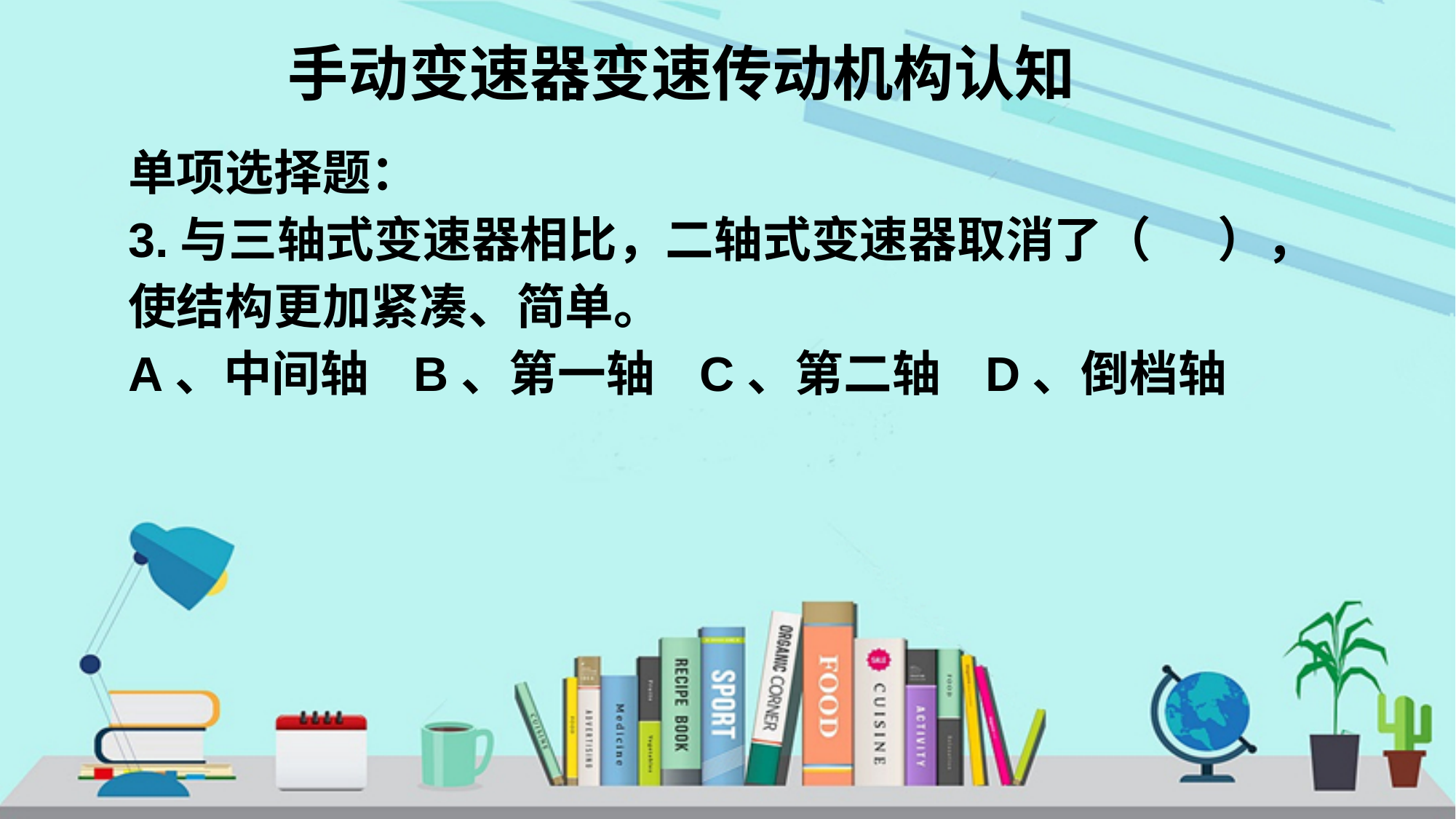

# 手动变速器变速传动机构认知
单项选择题：
3.与三轴式变速器相比，二轴式变速器取消了（      ），使结构更加紧凑、简单。
A、中间轴   B、第一轴   C、第二轴   D、倒档轴